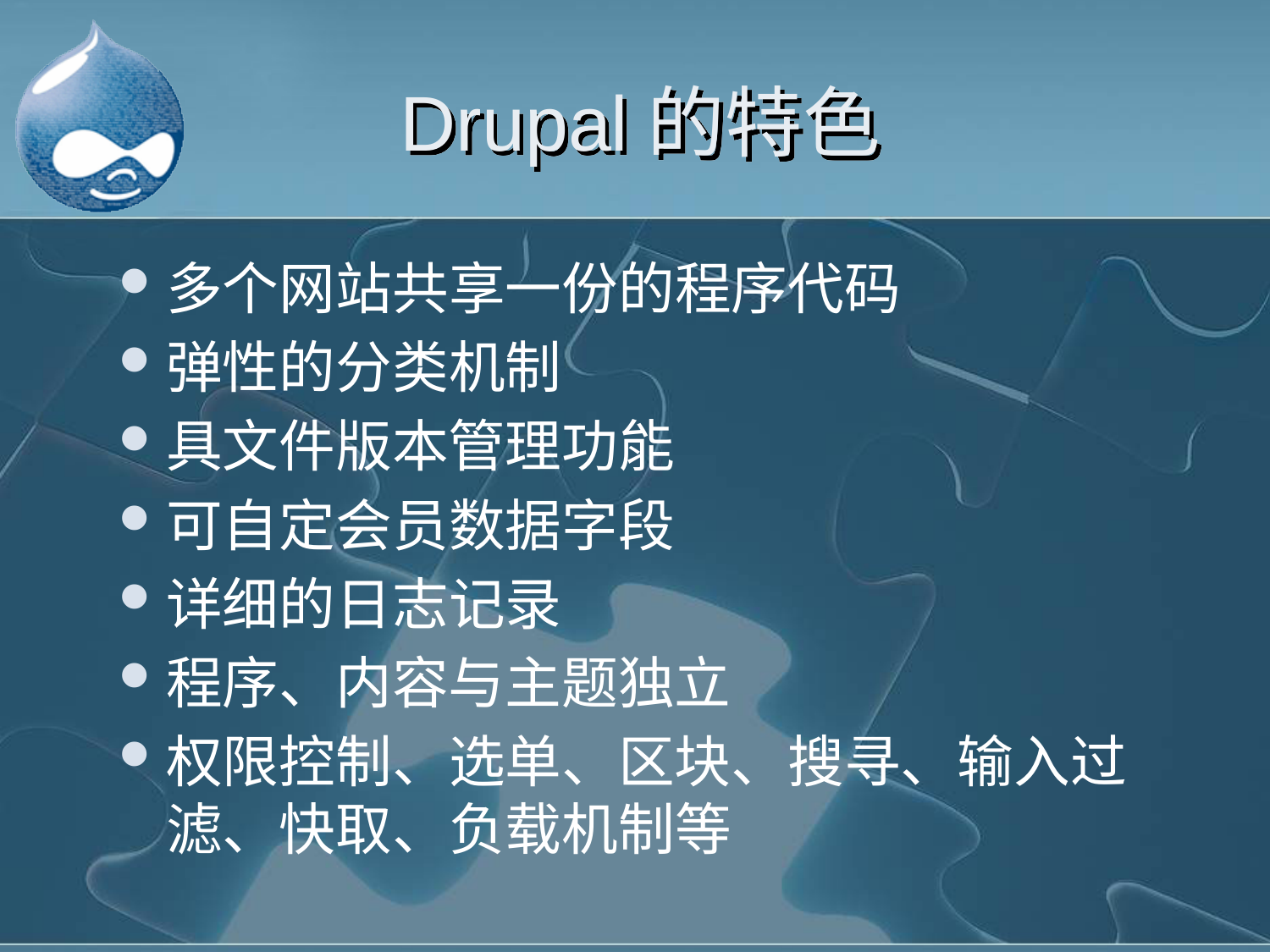

# Drupal的特色
多个网站共享一份的程序代码
弹性的分类机制
具文件版本管理功能
可自定会员数据字段
详细的日志记录
程序、内容与主题独立
权限控制、选单、区块、搜寻、输入过滤、快取、负载机制等